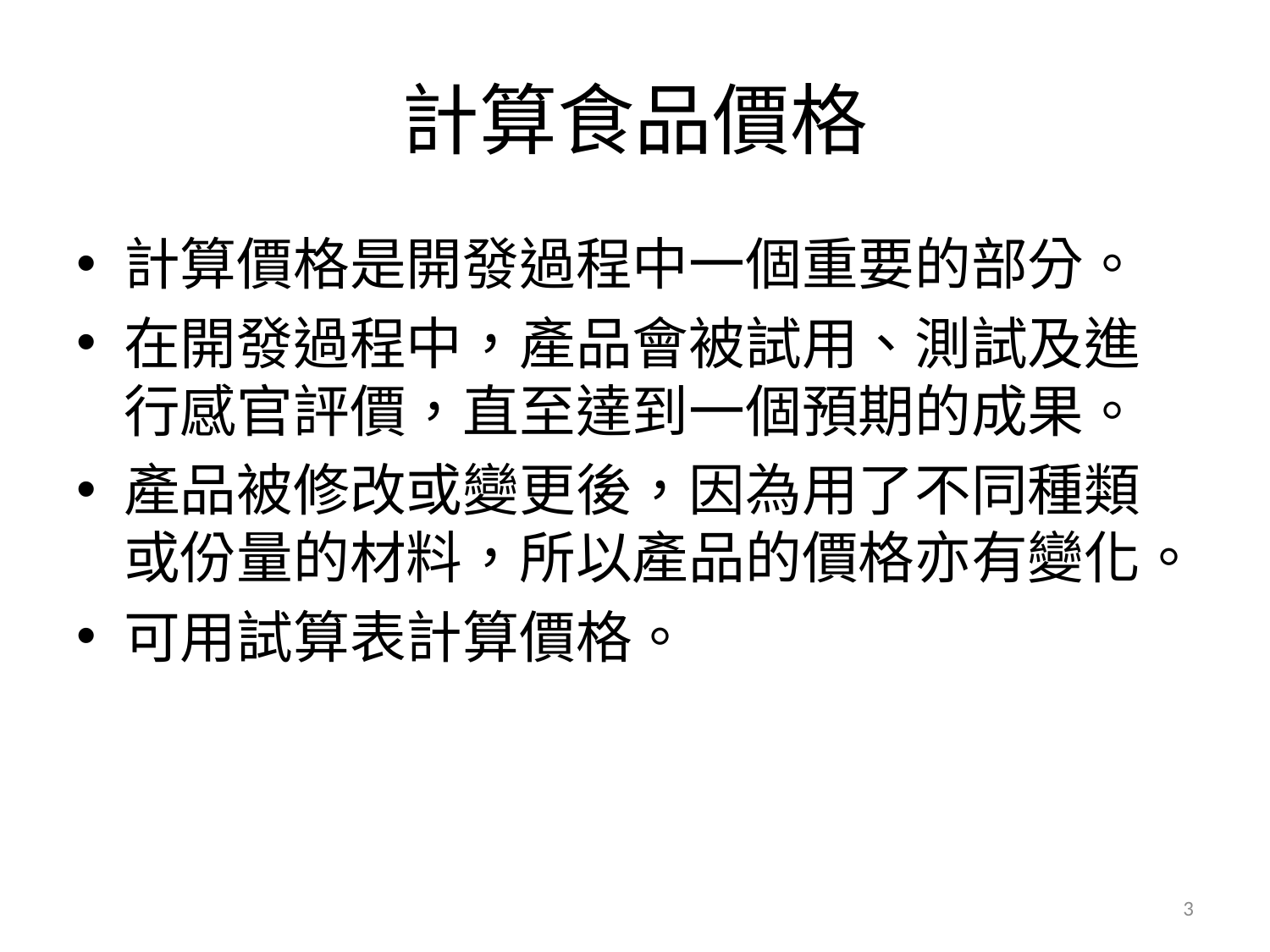

# 計算食品價格
計算價格是開發過程中一個重要的部分。
在開發過程中，產品會被試用、測試及進行感官評價，直至達到一個預期的成果。
產品被修改或變更後，因為用了不同種類或份量的材料，所以產品的價格亦有變化。
可用試算表計算價格。
3